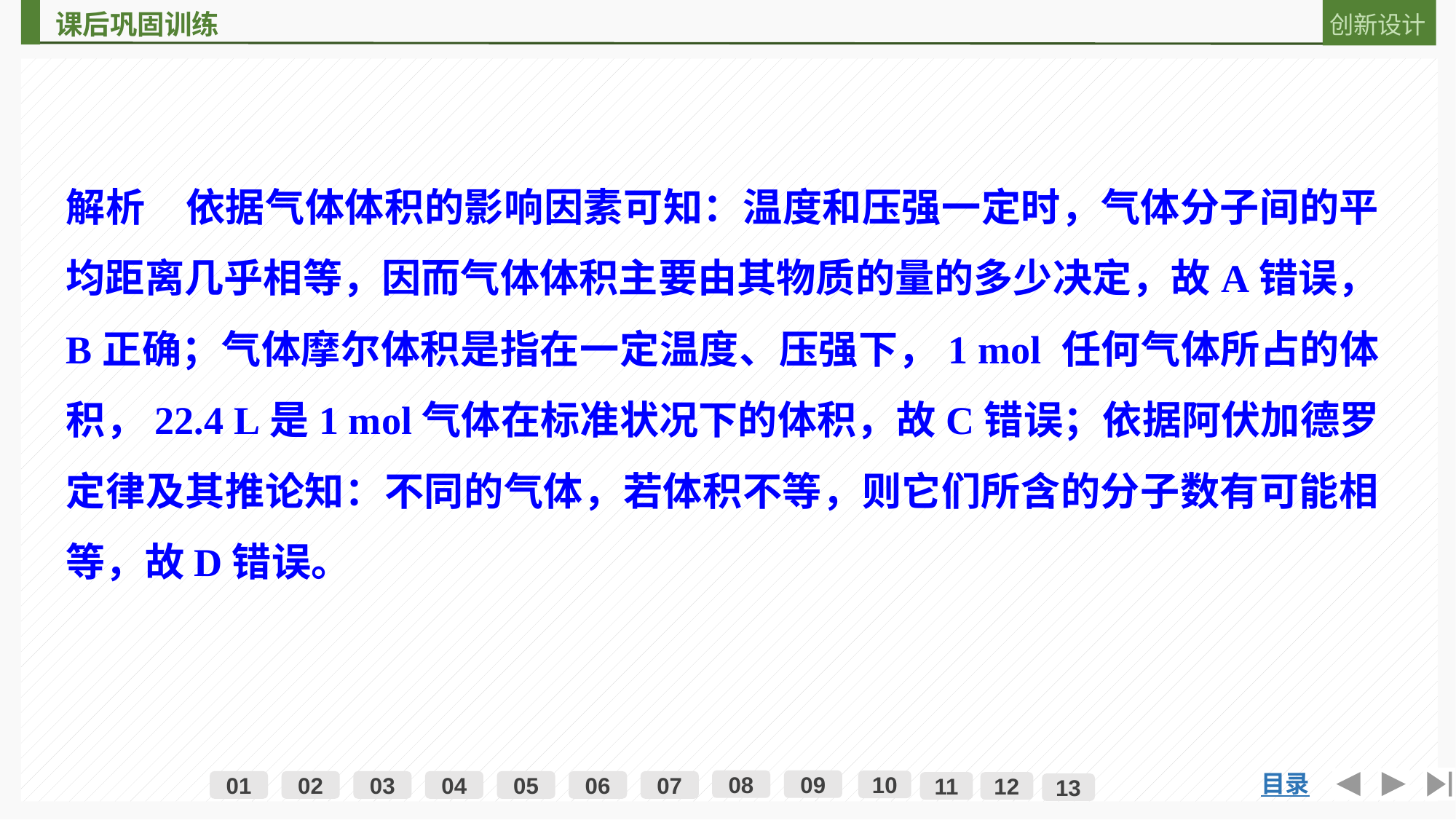

解析　依据气体体积的影响因素可知：温度和压强一定时，气体分子间的平均距离几乎相等，因而气体体积主要由其物质的量的多少决定，故A错误，B正确；气体摩尔体积是指在一定温度、压强下，1 mol 任何气体所占的体积，22.4 L是1 mol气体在标准状况下的体积，故C错误；依据阿伏加德罗定律及其推论知：不同的气体，若体积不等，则它们所含的分子数有可能相等，故D错误。